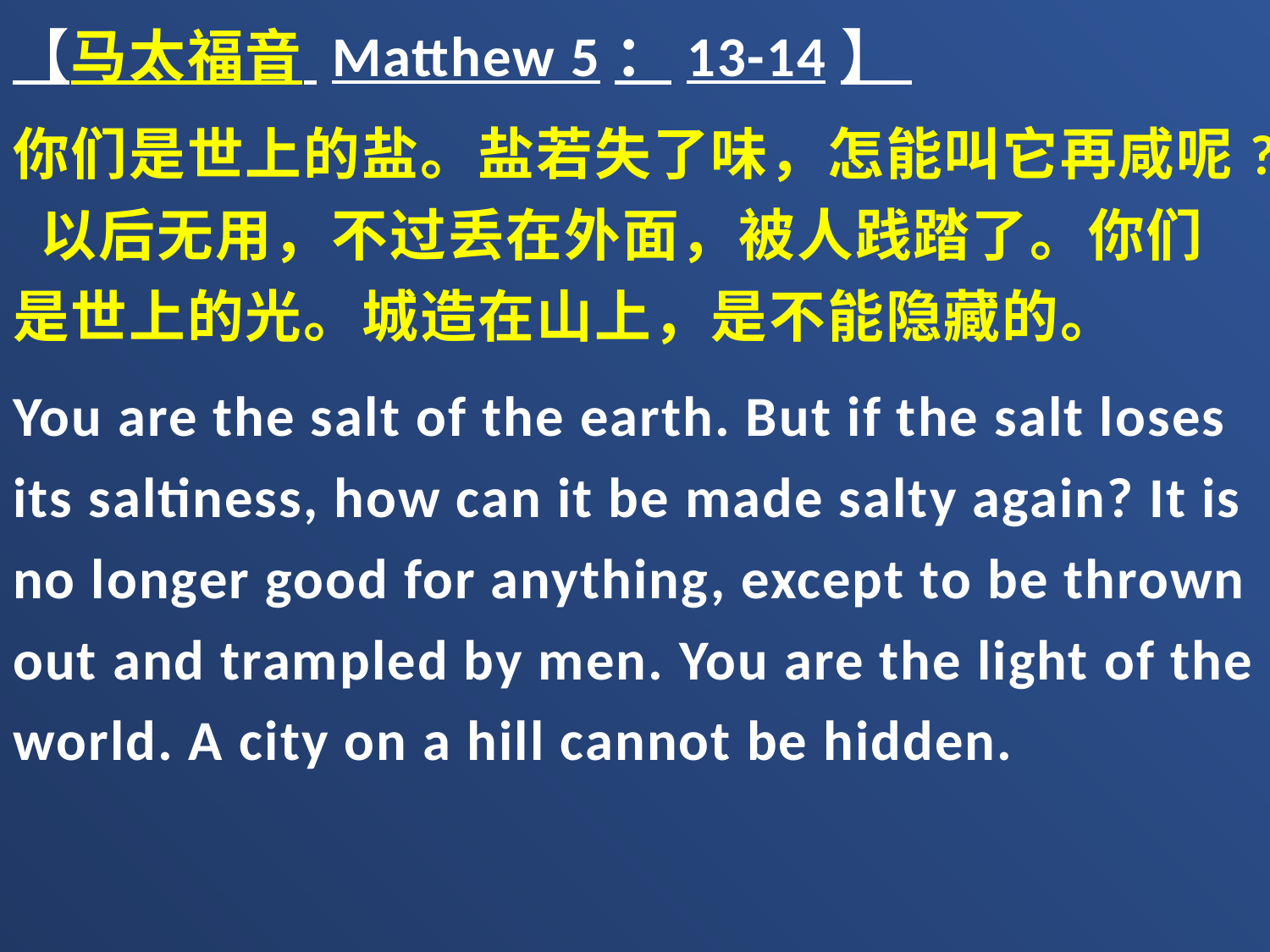

【马太福音 Matthew 5：13-14】
你们是世上的盐。盐若失了味，怎能叫它再咸呢? 以后无用，不过丢在外面，被人践踏了。你们是世上的光。城造在山上，是不能隐藏的。
You are the salt of the earth. But if the salt loses its saltiness, how can it be made salty again? It is no longer good for anything, except to be thrown out and trampled by men. You are the light of the world. A city on a hill cannot be hidden.